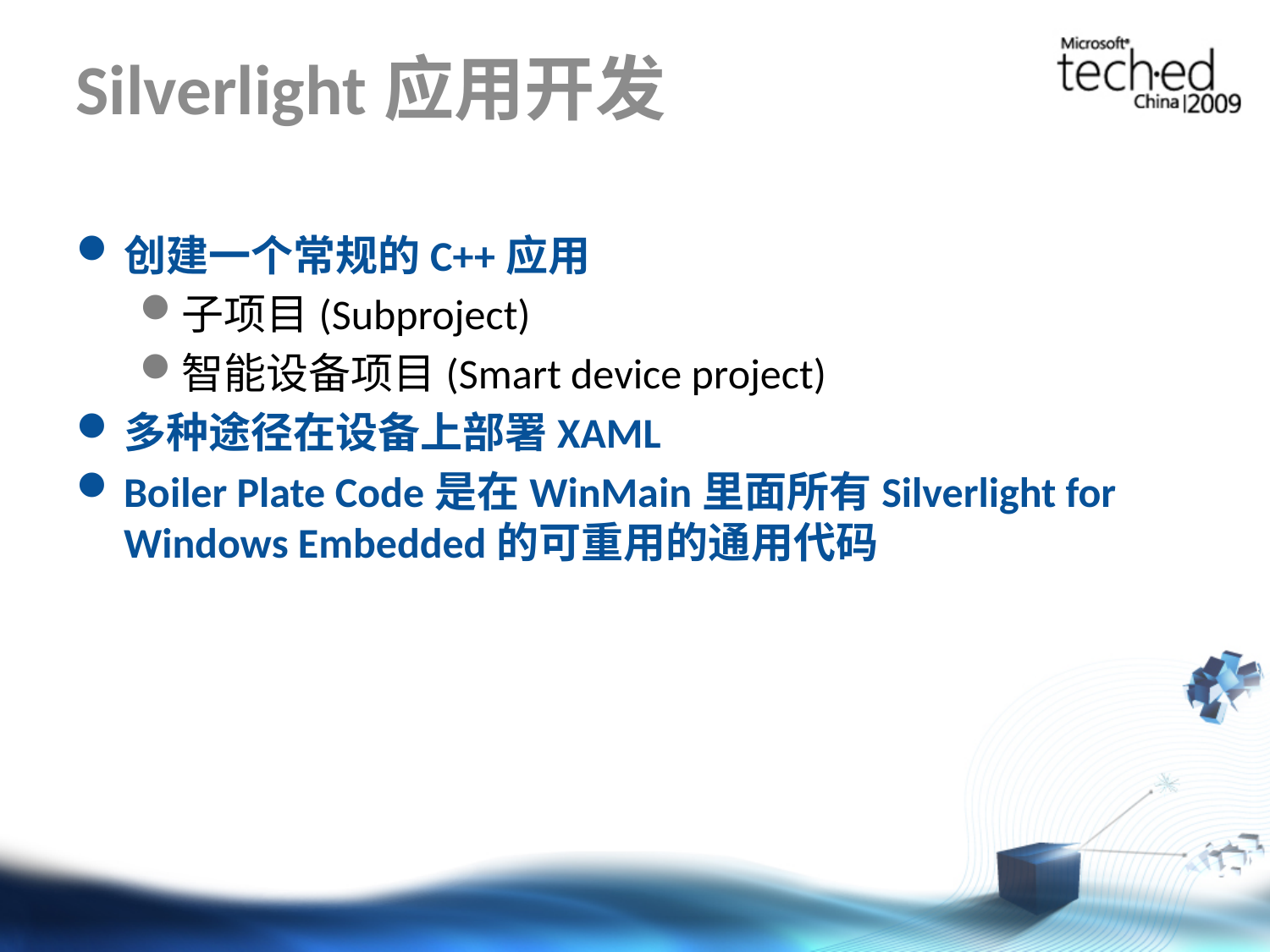

# Silverlight应用开发
创建一个常规的C++应用
子项目(Subproject)
智能设备项目(Smart device project)
多种途径在设备上部署XAML
Boiler Plate Code是在WinMain里面所有Silverlight for Windows Embedded的可重用的通用代码